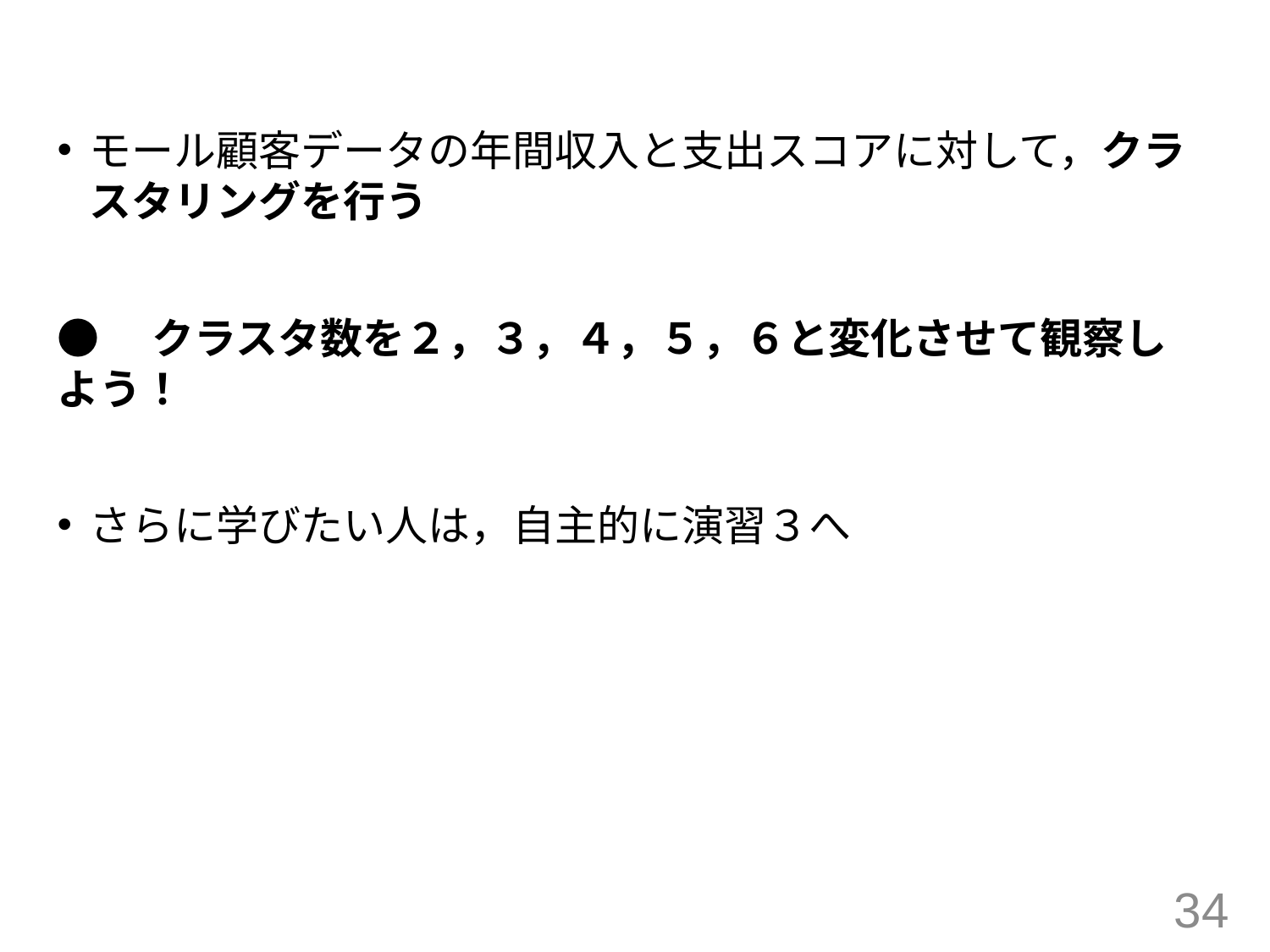

#
モール顧客データの年間収入と支出スコアに対して，クラスタリングを行う

●　クラスタ数を２，３，４，５，６と変化させて観察しよう！

さらに学びたい人は，自主的に演習３へ

34